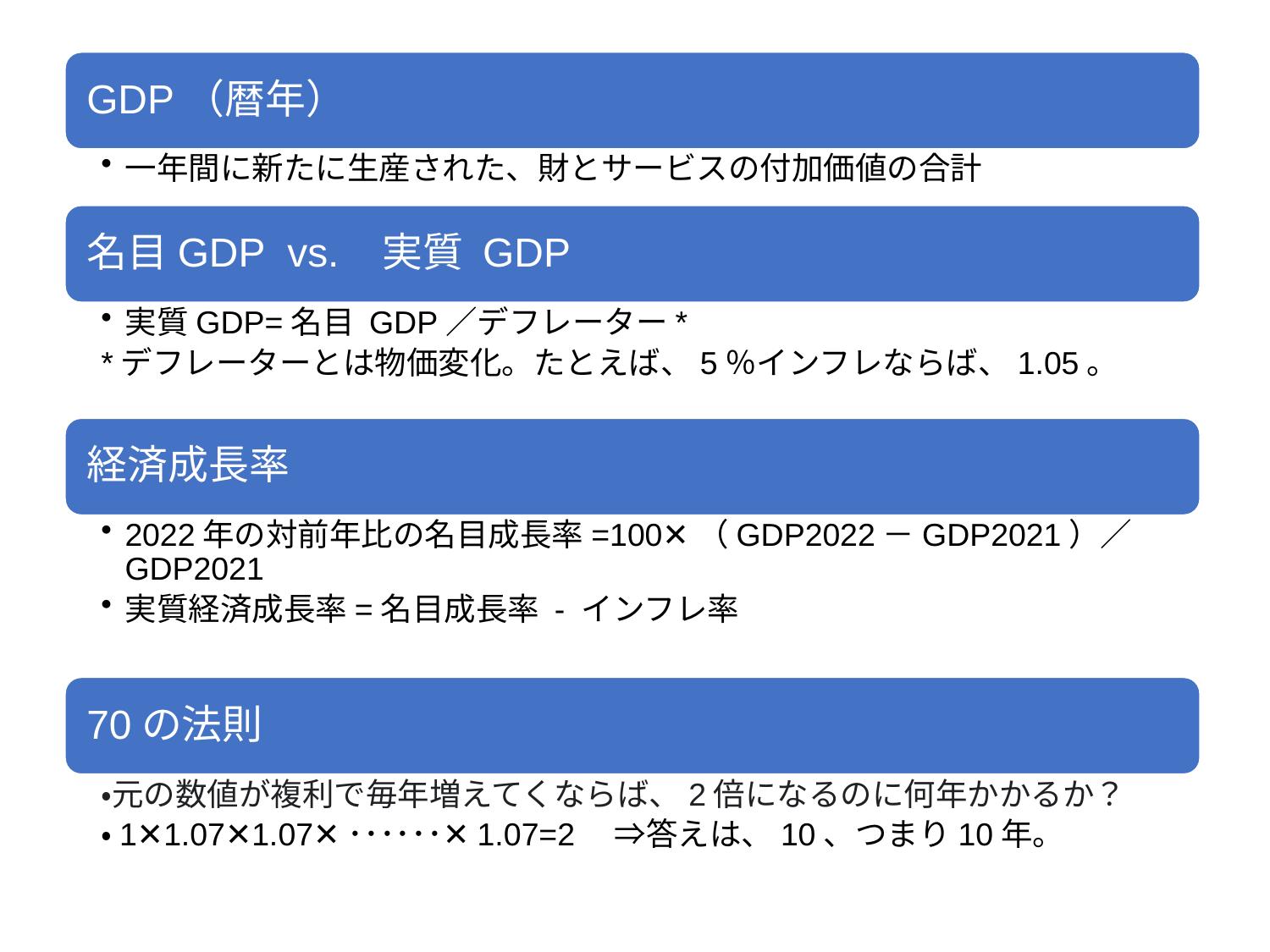

GDP（暦年）
一年間に新たに生産された、財とサービスの付加価値の合計
名目GDP  vs.   実質 GDP
実質GDP=名目 GDP／デフレーター*
*デフレーターとは物価変化。たとえば、5％インフレならば、1.05。
経済成長率
2022年の対前年比の名目成長率=100✕（GDP2022－GDP2021）／GDP2021
実質経済成長率=名目成長率 - インフレ率
70の法則
・元の数値が複利で毎年増えてくならば、2倍になるのに何年かかるか？
・1✕1.07✕1.07✕･･････✕1.07=2　⇒答えは、10、つまり10年。